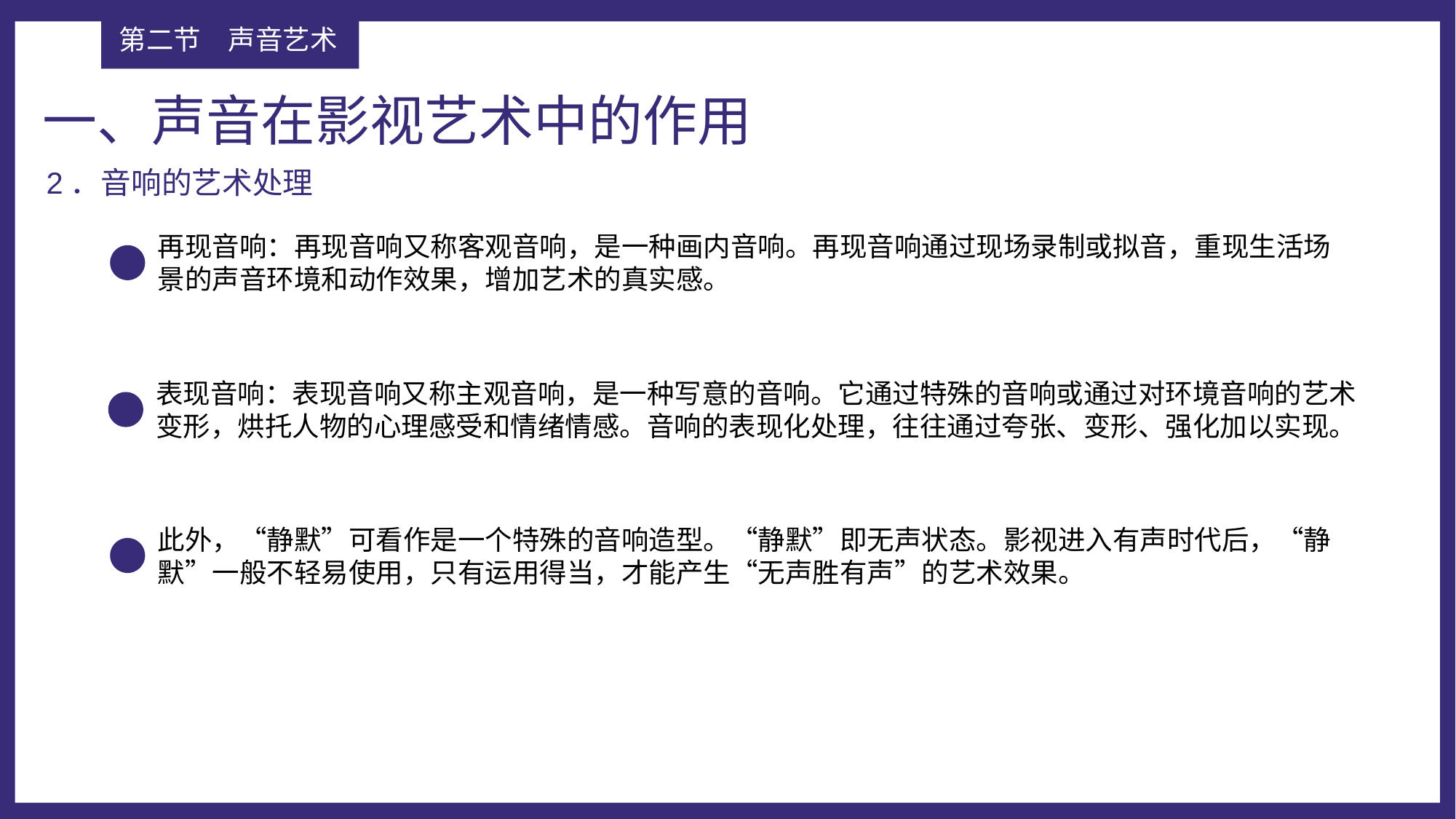

第二节	声音艺术
一、声音在影视艺术中的作用
2．音响的艺术处理
再现音响：再现音响又称客观音响，是一种画内音响。再现音响通过现场录制或拟音，重现生活场景的声音环境和动作效果，增加艺术的真实感。

表现音响：表现音响又称主观音响，是一种写意的音响。它通过特殊的音响或通过对环境音响的艺术变形，烘托人物的心理感受和情绪情感。音响的表现化处理，往往通过夸张、变形、强化加以实现。

此外，“静默”可看作是一个特殊的音响造型。“静默”即无声状态。影视进入有声时代后，“静默”一般不轻易使用，只有运用得当，才能产生“无声胜有声”的艺术效果。